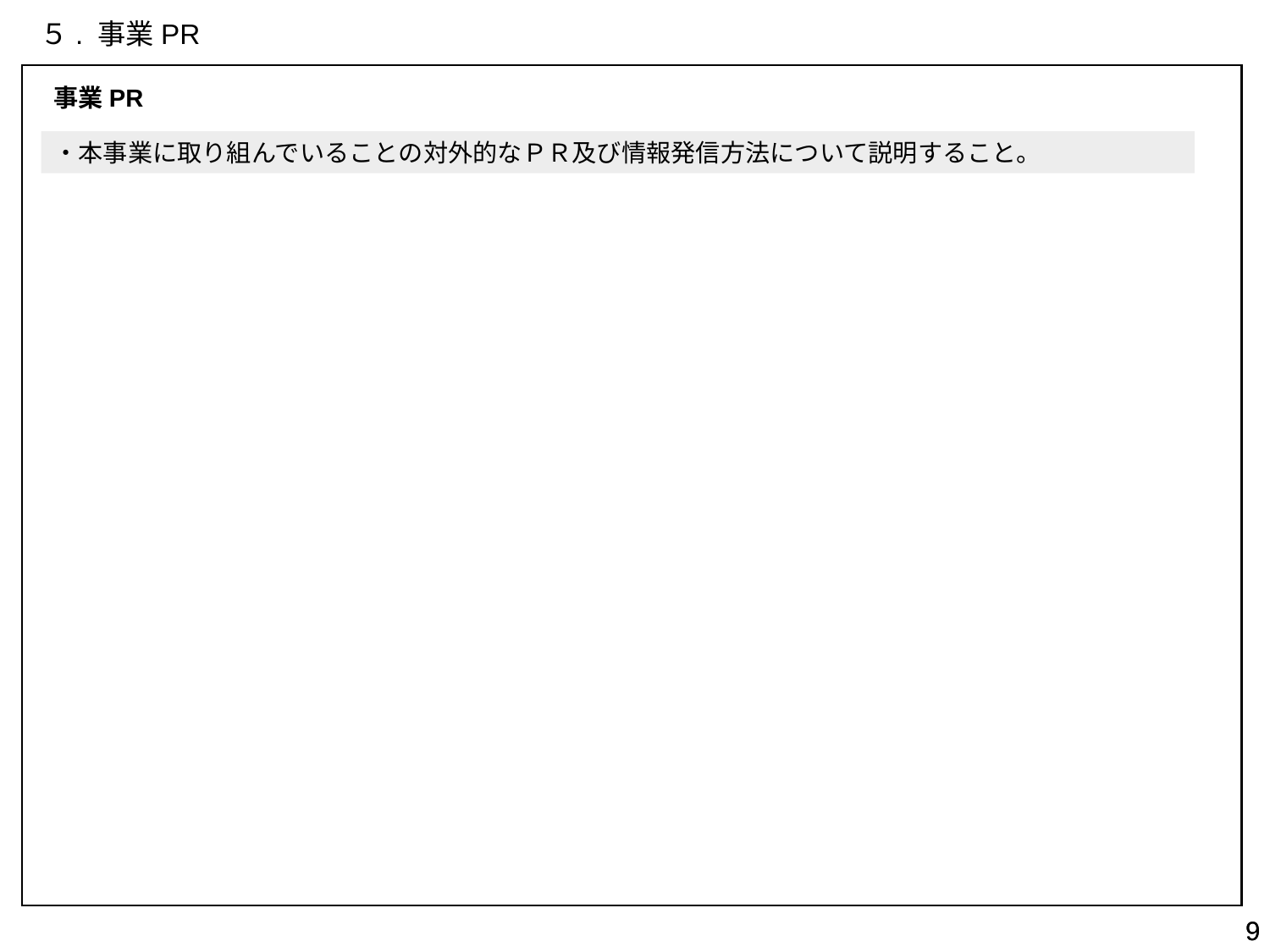

# ５. 事業PR

事業PR
・本事業に取り組んでいることの対外的なＰＲ及び情報発信方法について説明すること。
9
9